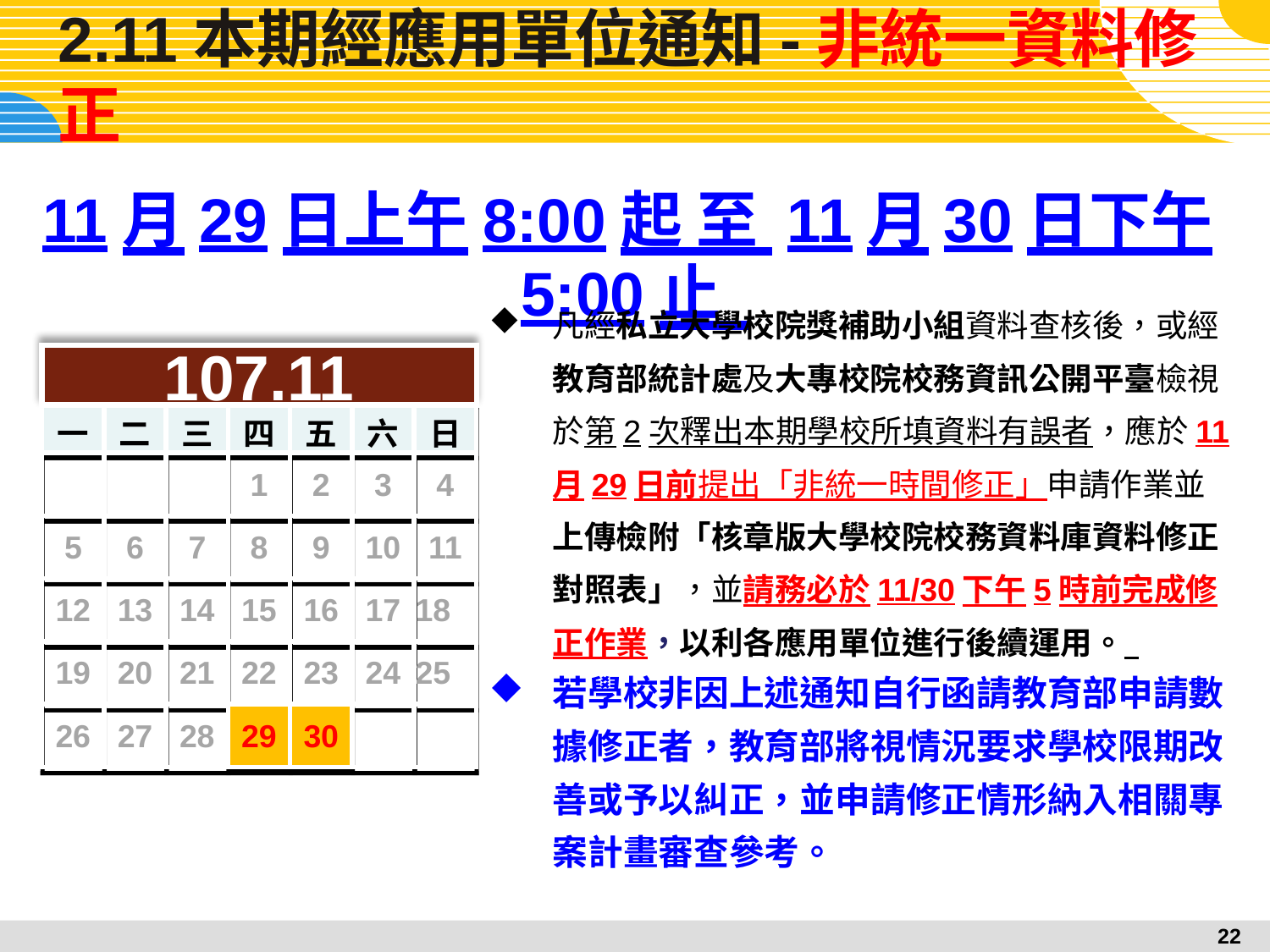

# 2.11本期經應用單位通知-非統一資料修正
11月29日上午8:00起 至 11月30日下午5:00止
凡經私立大學校院獎補助小組資料查核後，或經教育部統計處及大專校院校務資訊公開平臺檢視於第2次釋出本期學校所填資料有誤者，應於11月29日前提出「非統一時間修正」申請作業並上傳檢附「核章版大學校院校務資料庫資料修正對照表」，並請務必於11/30下午5時前完成修正作業，以利各應用單位進行後續運用。
若學校非因上述通知自行函請教育部申請數據修正者，教育部將視情況要求學校限期改善或予以糾正，並申請修正情形納入相關專案計畫審查參考。
107.11
| 一 | 二 | 三 | 四 | 五 | 六 | 日 |
| --- | --- | --- | --- | --- | --- | --- |
|  |  |  | 1 | 2 | 3 | 4 |
| 5 | 6 | 7 | 8 | 9 | 10 | 11 |
| 12 | 13 | 14 | 15 | 16 | 17 | 18 |
| 19 | 20 | 21 | 22 | 23 | 24 | 25 |
| 26 | 27 | 28 | 29 | 30 |  |  |